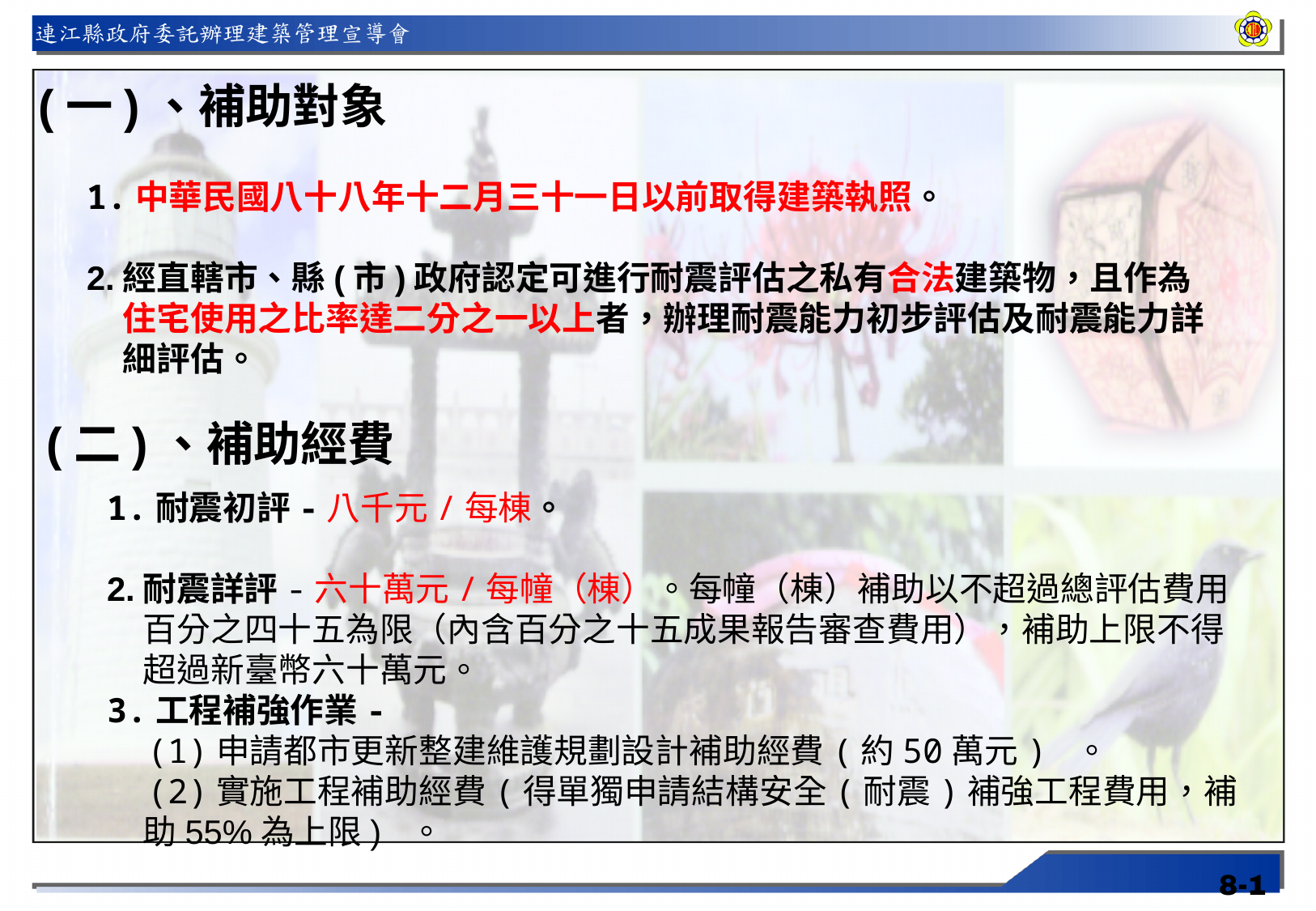

(一)、補助對象
1.中華民國八十八年十二月三十一日以前取得建築執照。

2.經直轄市、縣(市)政府認定可進行耐震評估之私有合法建築物，且作為住宅使用之比率達二分之一以上者，辦理耐震能力初步評估及耐震能力詳細評估。
(二)、補助經費
1.耐震初評-八千元/每棟。

2.耐震詳評-六十萬元/每幢（棟）。每幢（棟）補助以不超過總評估費用百分之四十五為限（內含百分之十五成果報告審查費用），補助上限不得超過新臺幣六十萬元。
3.工程補強作業-
  (1)申請都市更新整建維護規劃設計補助經費(約50萬元) 。
  (2)實施工程補助經費(得單獨申請結構安全(耐震)補強工程費用，補助55%為上限) 。
8-1